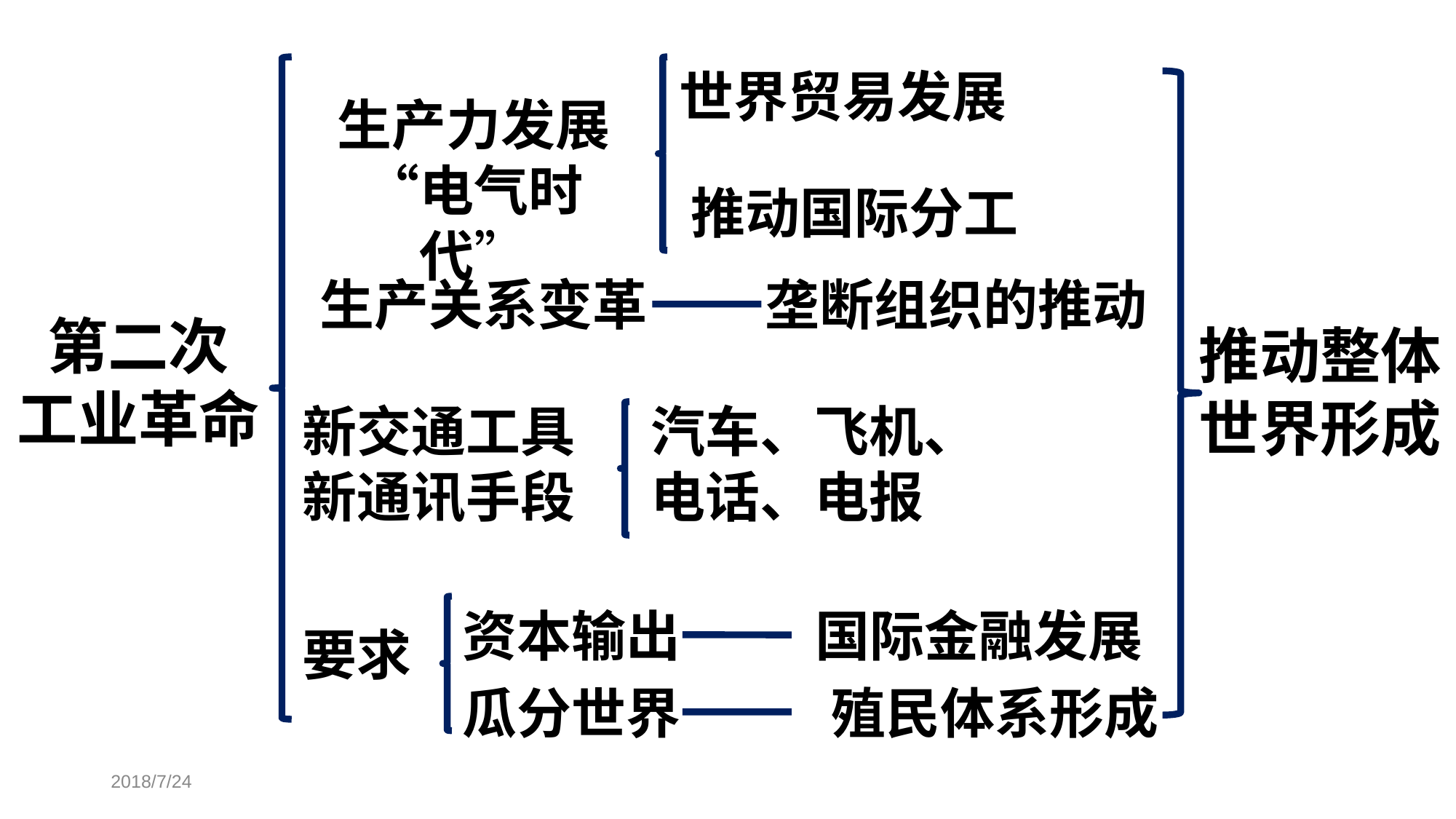

世界贸易发展

生产力发展“电气时代”
推动国际分工
生产关系变革
垄断组织的推动
第二次
工业革命

推动整体世界形成
新交通工具新通讯手段

汽车、飞机、
电话、电报

资本输出
国际金融发展
要求

瓜分世界
殖民体系形成

2018/7/24